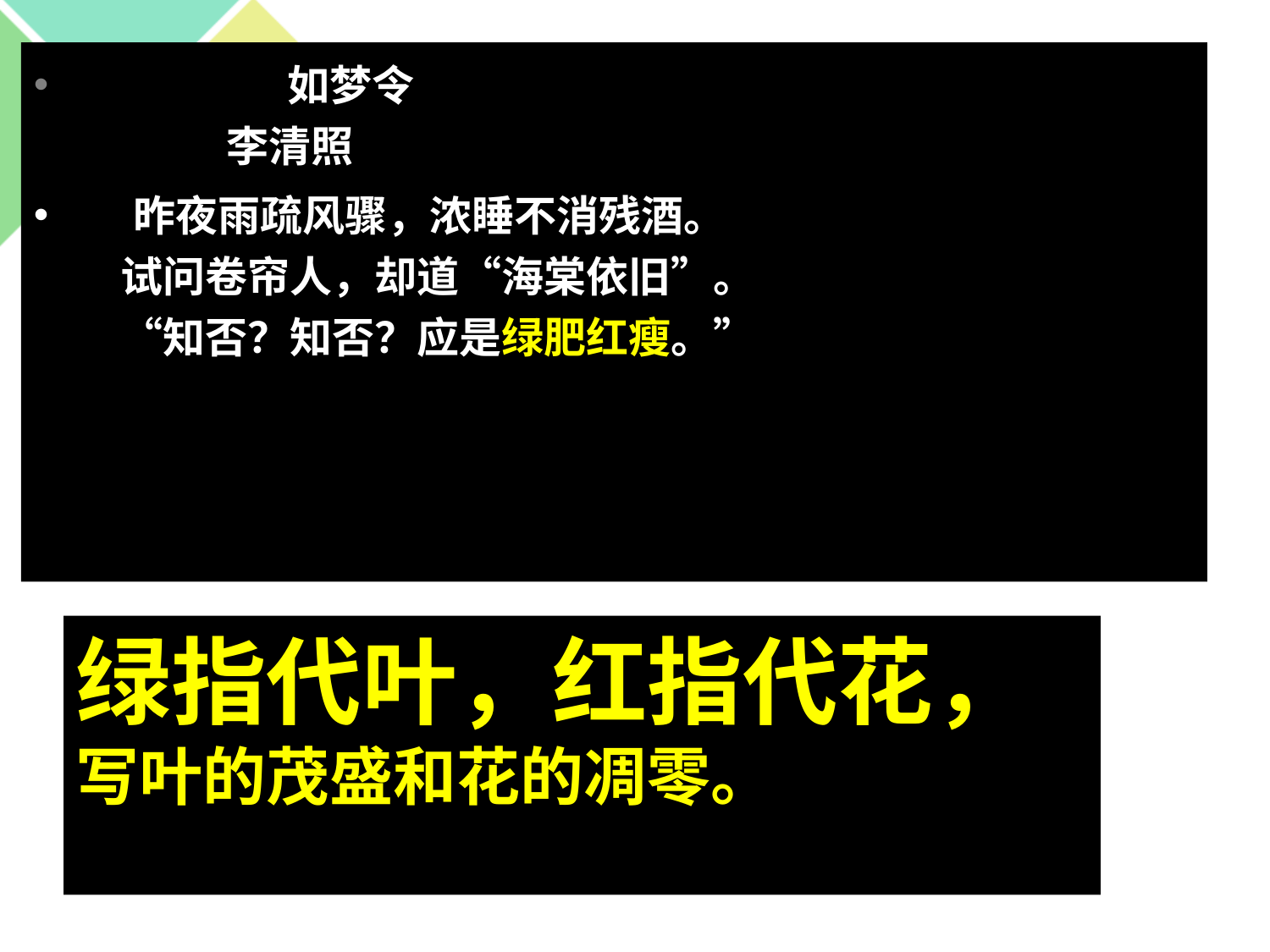

如梦令
                    李清照
　　昨夜雨疏风骤，浓睡不消残酒。
　　试问卷帘人，却道“海棠依旧”。
　　“知否？知否？应是绿肥红瘦。”
绿指代叶，红指代花，写叶的茂盛和花的凋零。